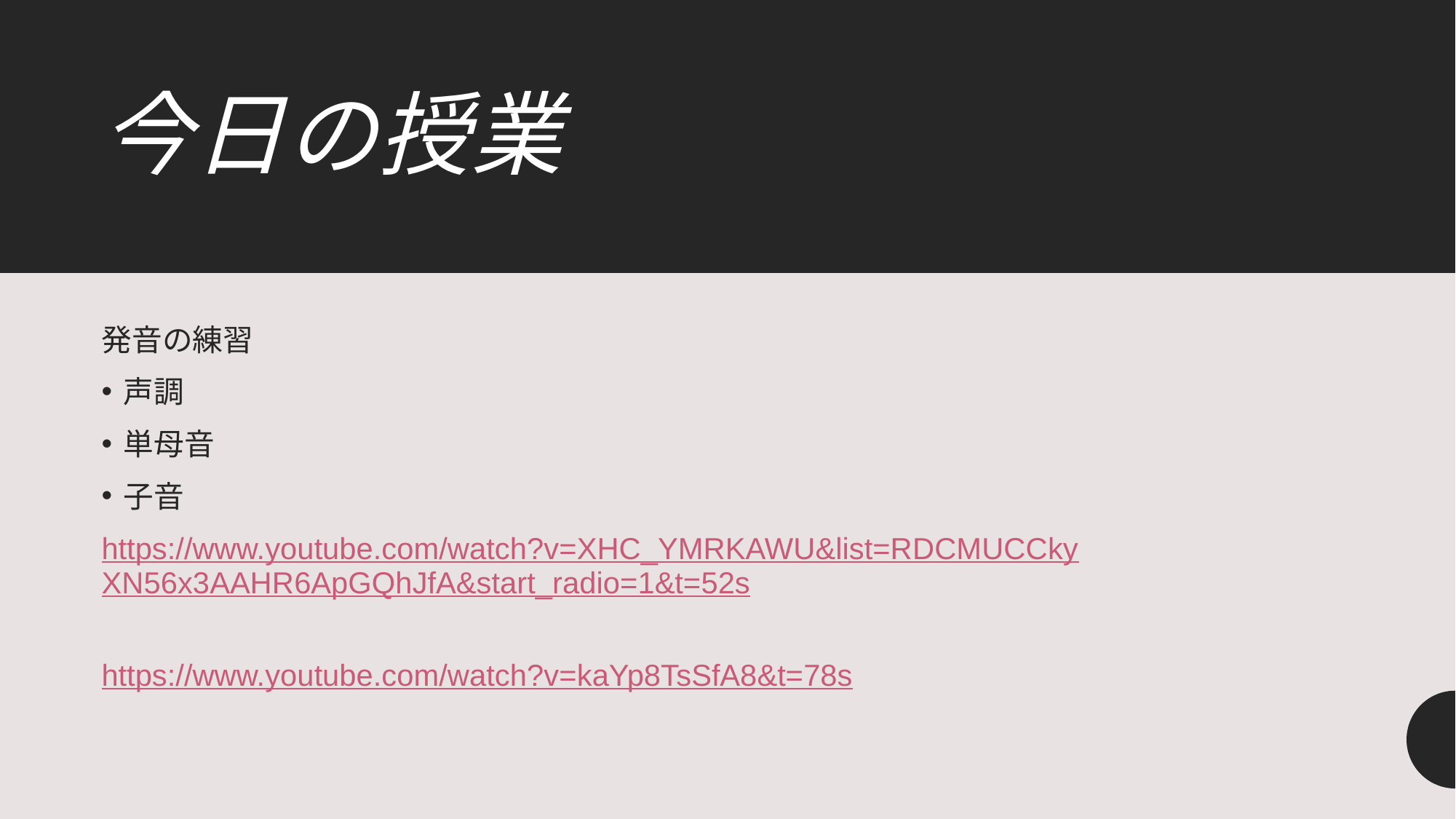

# 今日の授業
発音の練習
声調
単母音
子音
https://www.youtube.com/watch?v=XHC_YMRKAWU&list=RDCMUCCkyXN56x3AAHR6ApGQhJfA&start_radio=1&t=52s
https://www.youtube.com/watch?v=kaYp8TsSfA8&t=78s